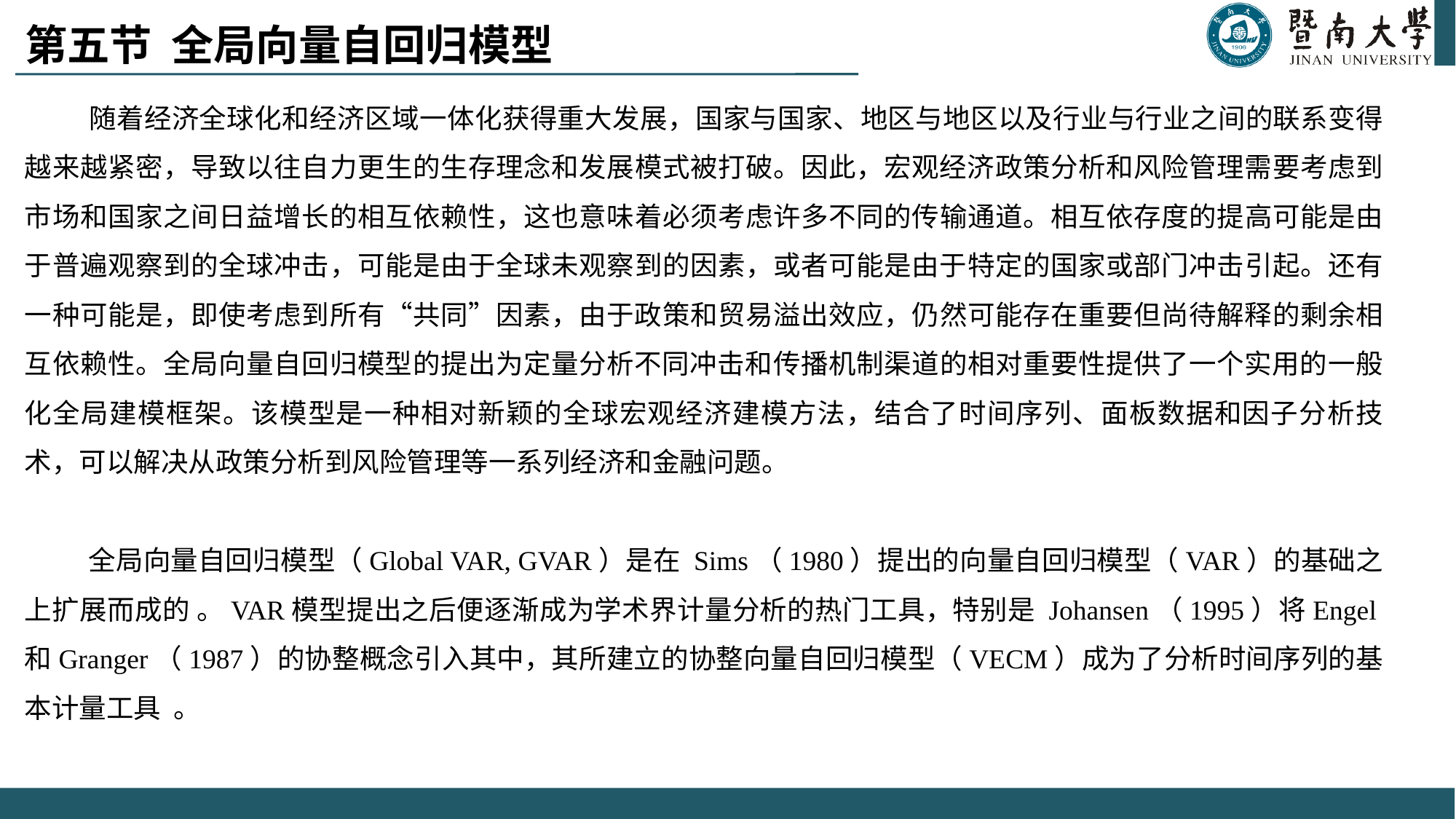

第五节  全局向量自回归模型

    随着经济全球化和经济区域一体化获得重大发展，国家与国家、地区与地区以及行业与行业之间的联系变得越来越紧密，导致以往自力更生的生存理念和发展模式被打破。因此，宏观经济政策分析和风险管理需要考虑到市场和国家之间日益增长的相互依赖性，这也意味着必须考虑许多不同的传输通道。相互依存度的提高可能是由于普遍观察到的全球冲击，可能是由于全球未观察到的因素，或者可能是由于特定的国家或部门冲击引起。还有一种可能是，即使考虑到所有“共同”因素，由于政策和贸易溢出效应，仍然可能存在重要但尚待解释的剩余相互依赖性。全局向量自回归模型的提出为定量分析不同冲击和传播机制渠道的相对重要性提供了一个实用的一般化全局建模框架。该模型是一种相对新颖的全球宏观经济建模方法，结合了时间序列、面板数据和因子分析技术，可以解决从政策分析到风险管理等一系列经济和金融问题。

    全局向量自回归模型（Global VAR, GVAR）是在 Sims（1980）提出的向量自回归模型（VAR）的基础之上扩展而成的 。VAR模型提出之后便逐渐成为学术界计量分析的热门工具，特别是 Johansen（1995）将Engel和Granger（1987）的协整概念引入其中，其所建立的协整向量自回归模型（VECM）成为了分析时间序列的基本计量工具  。